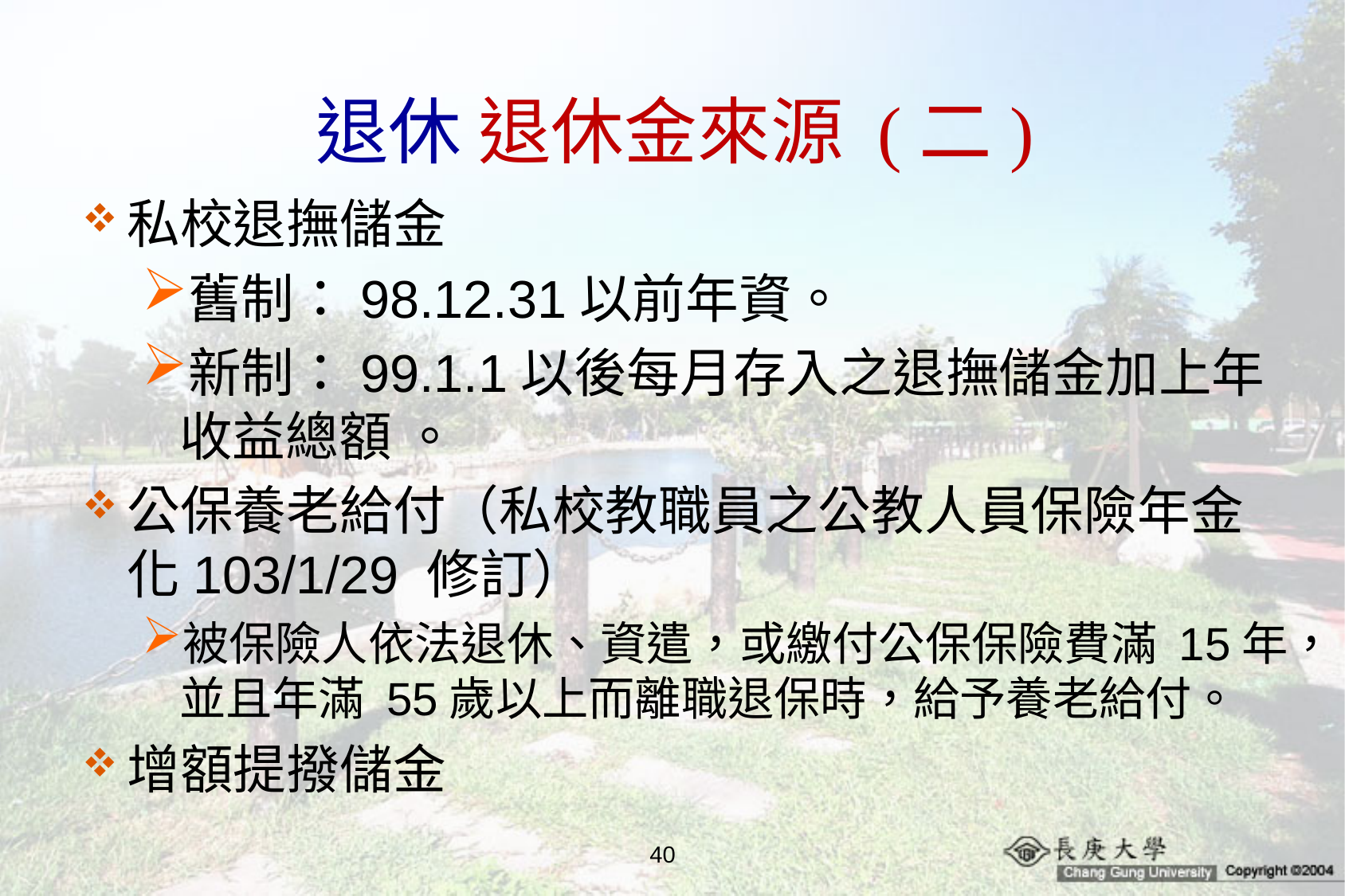

# 退休 退休金來源 (二)
私校退撫儲金
舊制：98.12.31以前年資。
新制：99.1.1以後每月存入之退撫儲金加上年收益總額 。
公保養老給付（私校教職員之公教人員保險年金化103/1/29 修訂）
被保險人依法退休、資遣，或繳付公保保險費滿 15年，並且年滿 55歲以上而離職退保時，給予養老給付。
增額提撥儲金

40